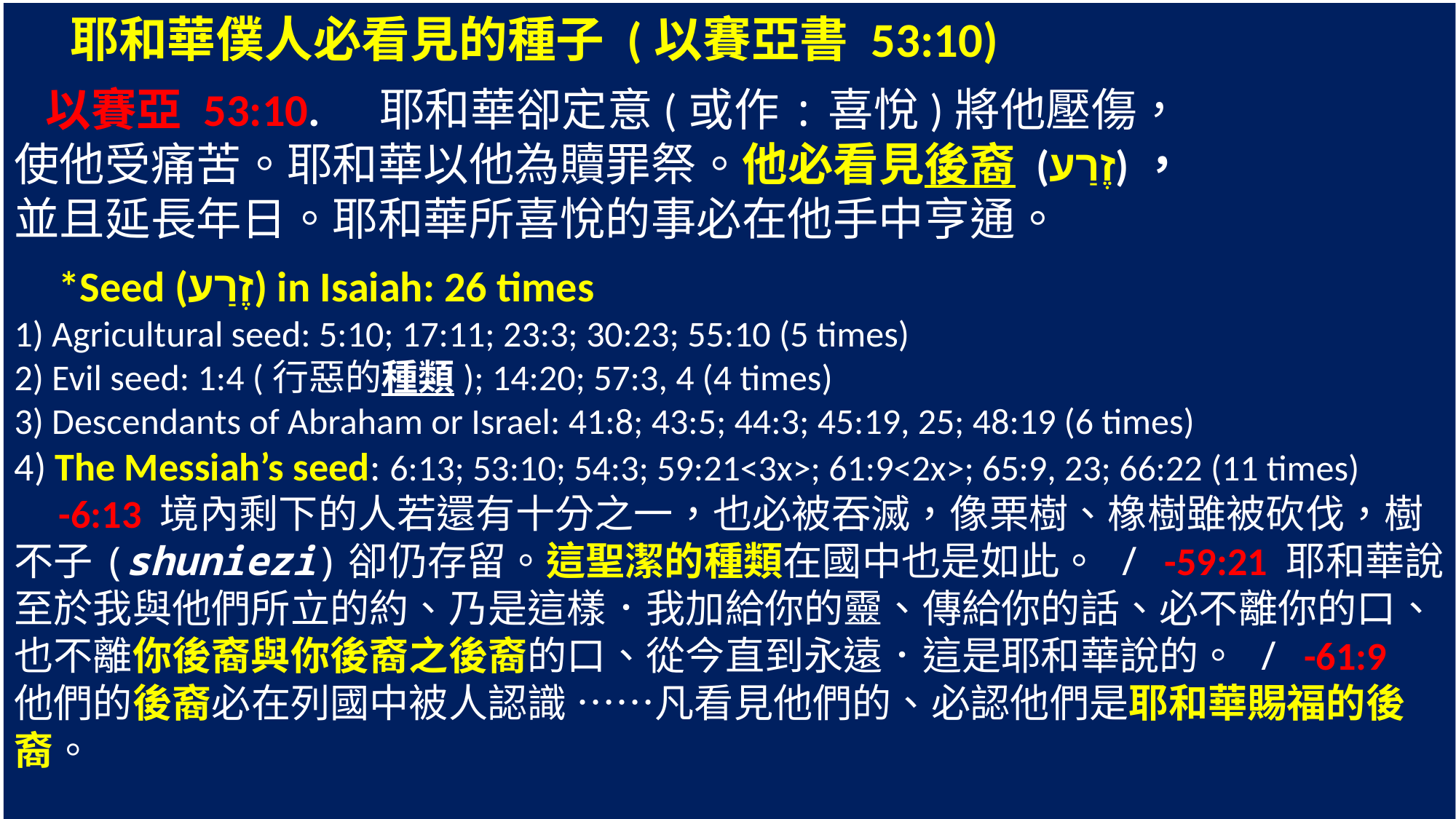

耶和華僕人必看見的種子 (以賽亞書 53:10)

  以賽亞 53:10.   耶和華卻定意(或作:喜悅)將他壓傷，
使他受痛苦。耶和華以他為贖罪祭。他必看見後裔 (זֶרַע)，
並且延長年日。耶和華所喜悅的事必在他手中亨通。

     *Seed (זֶרַע) in Isaiah: 26 times
1) Agricultural seed: 5:10; 17:11; 23:3; 30:23; 55:10 (5 times)
2) Evil seed: 1:4 (行惡的種類); 14:20; 57:3, 4 (4 times)
3) Descendants of Abraham or Israel: 41:8; 43:5; 44:3; 45:19, 25; 48:19 (6 times)
4) The Messiah’s seed: 6:13; 53:10; 54:3; 59:21<3x>; 61:9<2x>; 65:9, 23; 66:22 (11 times)
     -6:13 境內剩下的人若還有十分之一，也必被吞滅，像栗樹、橡樹雖被砍伐，樹不子(shuniezi)卻仍存留。這聖潔的種類在國中也是如此。 / -59:21 耶和華說、至於我與他們所立的約、乃是這樣．我加給你的靈、傳給你的話、必不離你的口、也不離你後裔與你後裔之後裔的口、從今直到永遠．這是耶和華說的。 / -61:9 他們的後裔必在列國中被人認識 ……凡看見他們的、必認他們是耶和華賜福的後裔。